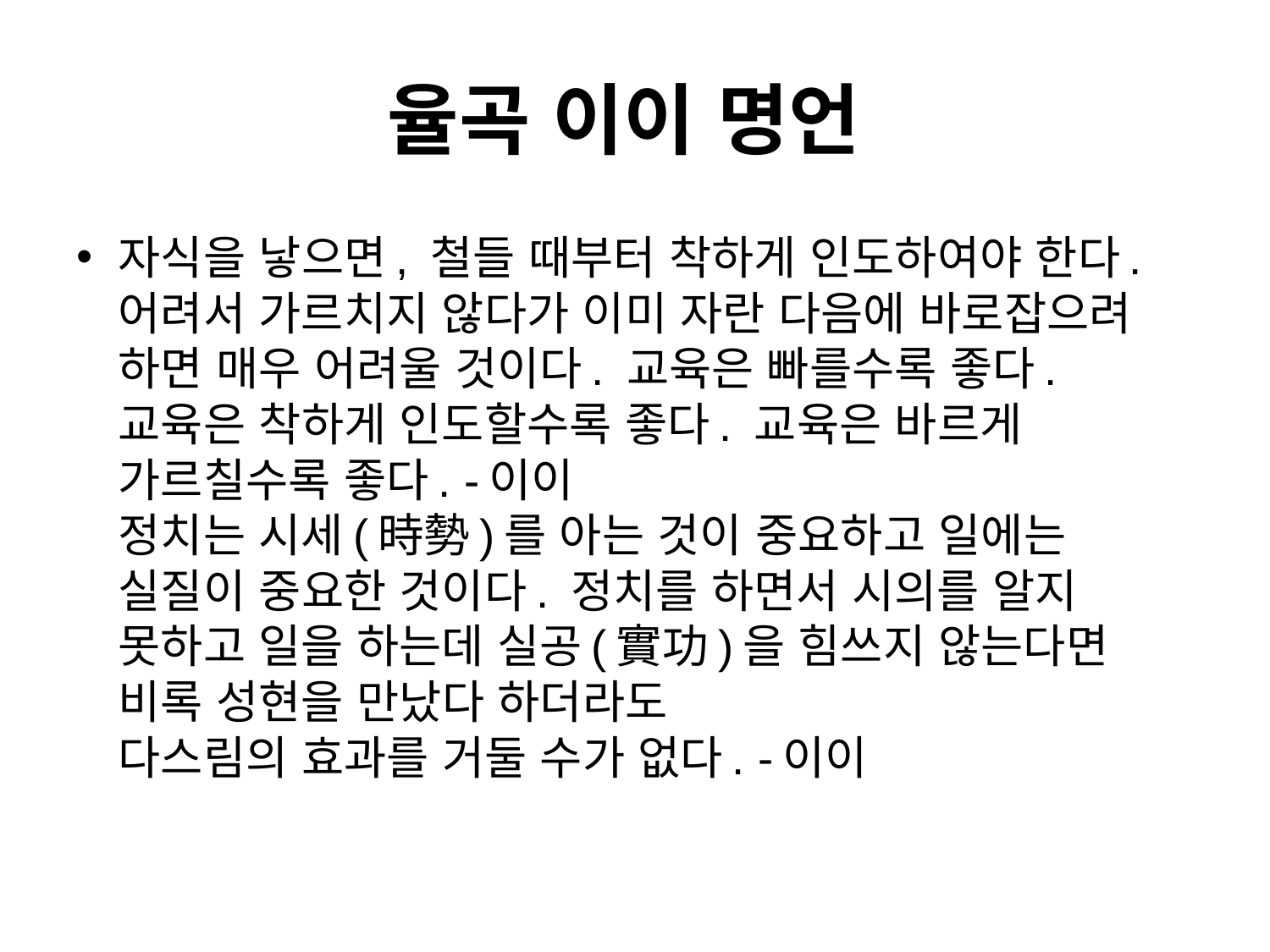

# 율곡 이이 명언
자식을 낳으면, 철들 때부터 착하게 인도하여야 한다. 어려서 가르치지 않다가 이미 자란 다음에 바로잡으려 하면 매우 어려울 것이다. 교육은 빠를수록 좋다. 교육은 착하게 인도할수록 좋다. 교육은 바르게 가르칠수록 좋다. -이이
정치는 시세(時勢)를 아는 것이 중요하고 일에는 실질이 중요한 것이다. 정치를 하면서 시의를 알지 못하고 일을 하는데 실공(實功)을 힘쓰지 않는다면 비록 성현을 만났다 하더라도
다스림의 효과를 거둘 수가 없다. -이이